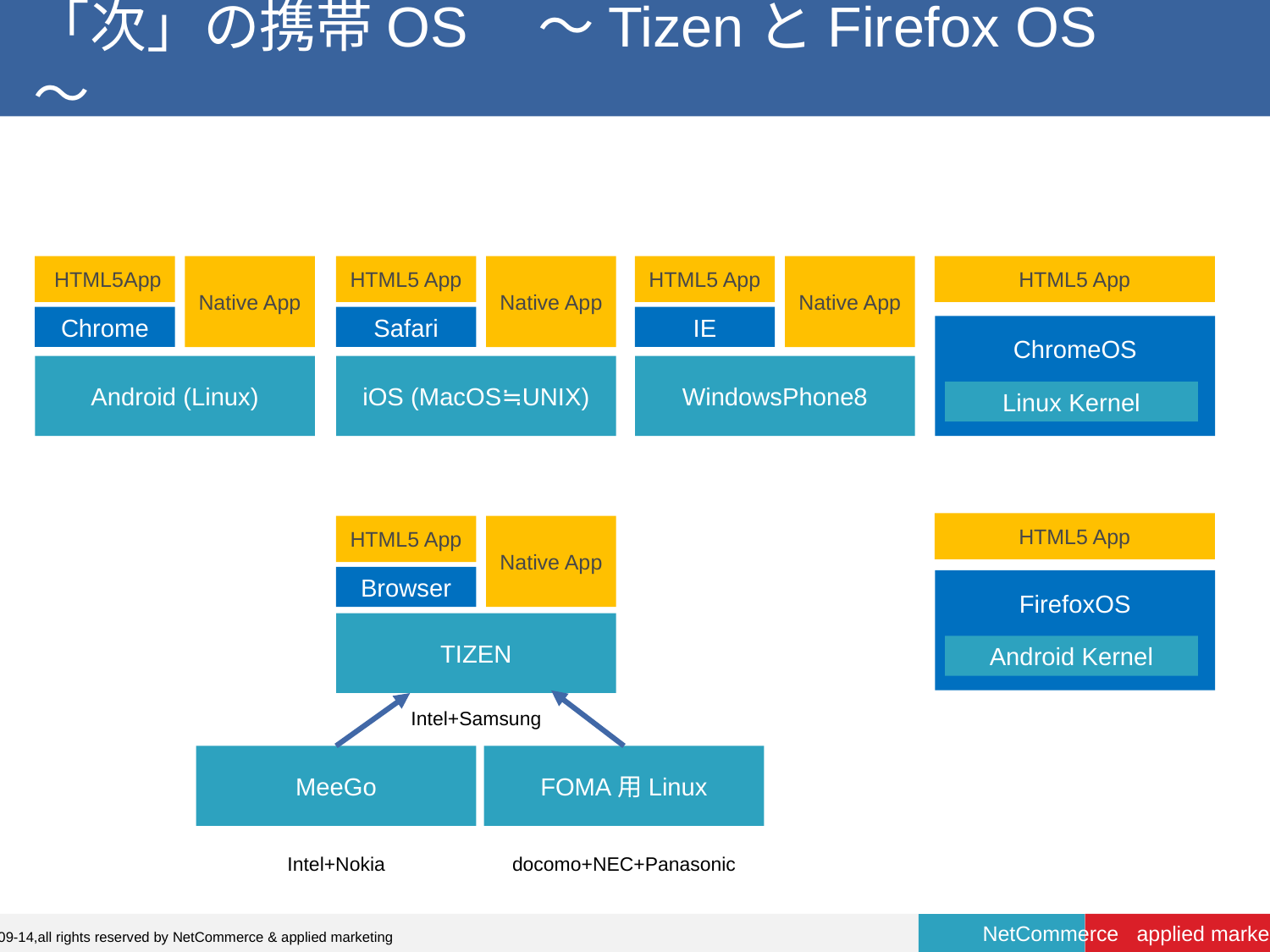

# 「次」の携帯OS　～TizenとFirefox OS～
Native App
 HTML5App
Native App
HTML5 App
Native App
HTML5 App
HTML5 App
Chrome
Safari
IE
ChromeOS

Android (Linux)
iOS (MacOS≒UNIX)
WindowsPhone8
Linux Kernel
HTML5 App
Native App
HTML5 App
Browser
FirefoxOS

TIZEN
Android Kernel
FOMA用Linux
docomo+NEC+Panasonic
Intel+Samsung
MeeGo
Intel+Nokia